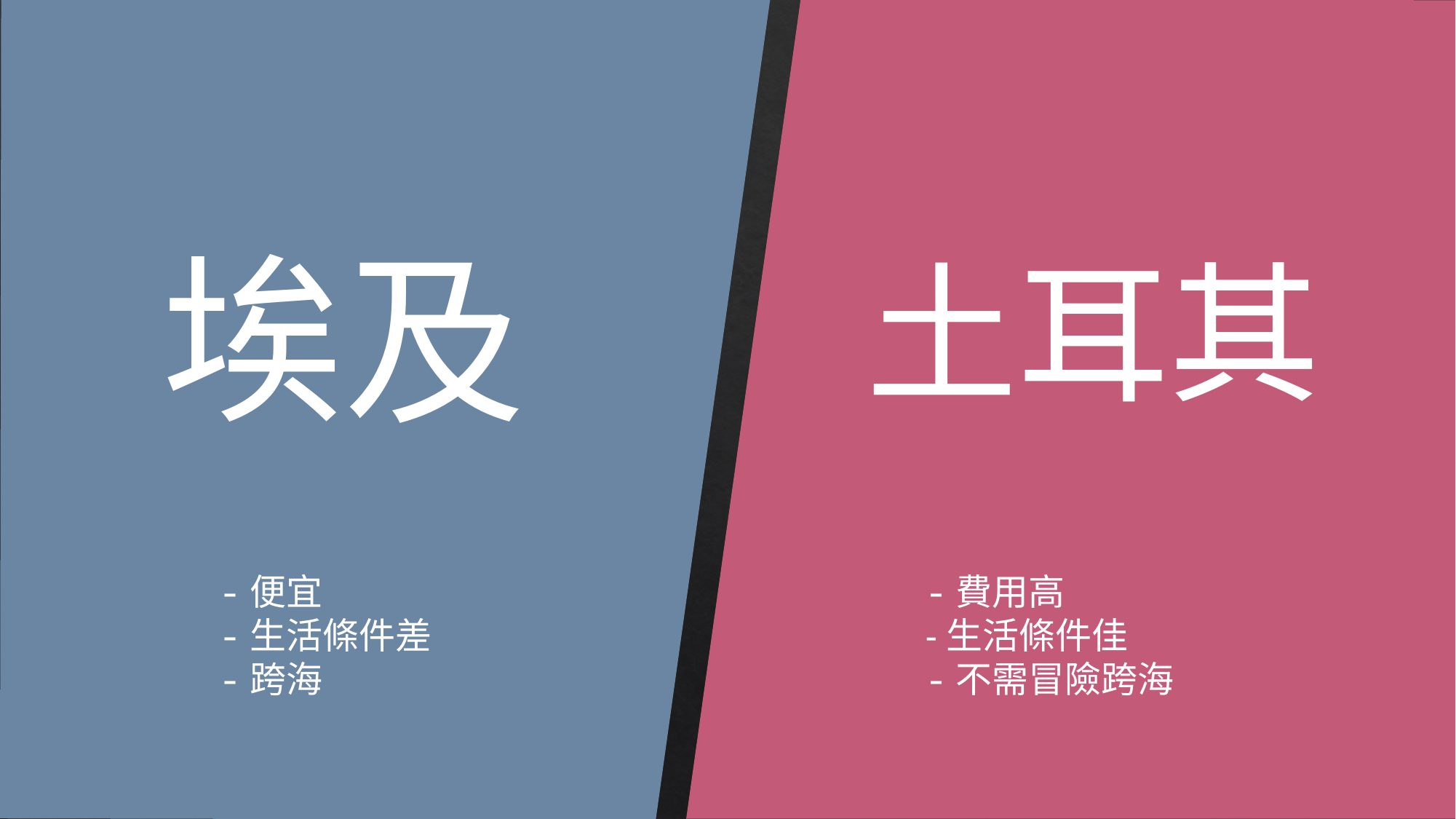

埃及
土耳其
-便宜
-生活條件差
-跨海
-費用高
-生活條件佳
-不需冒險跨海